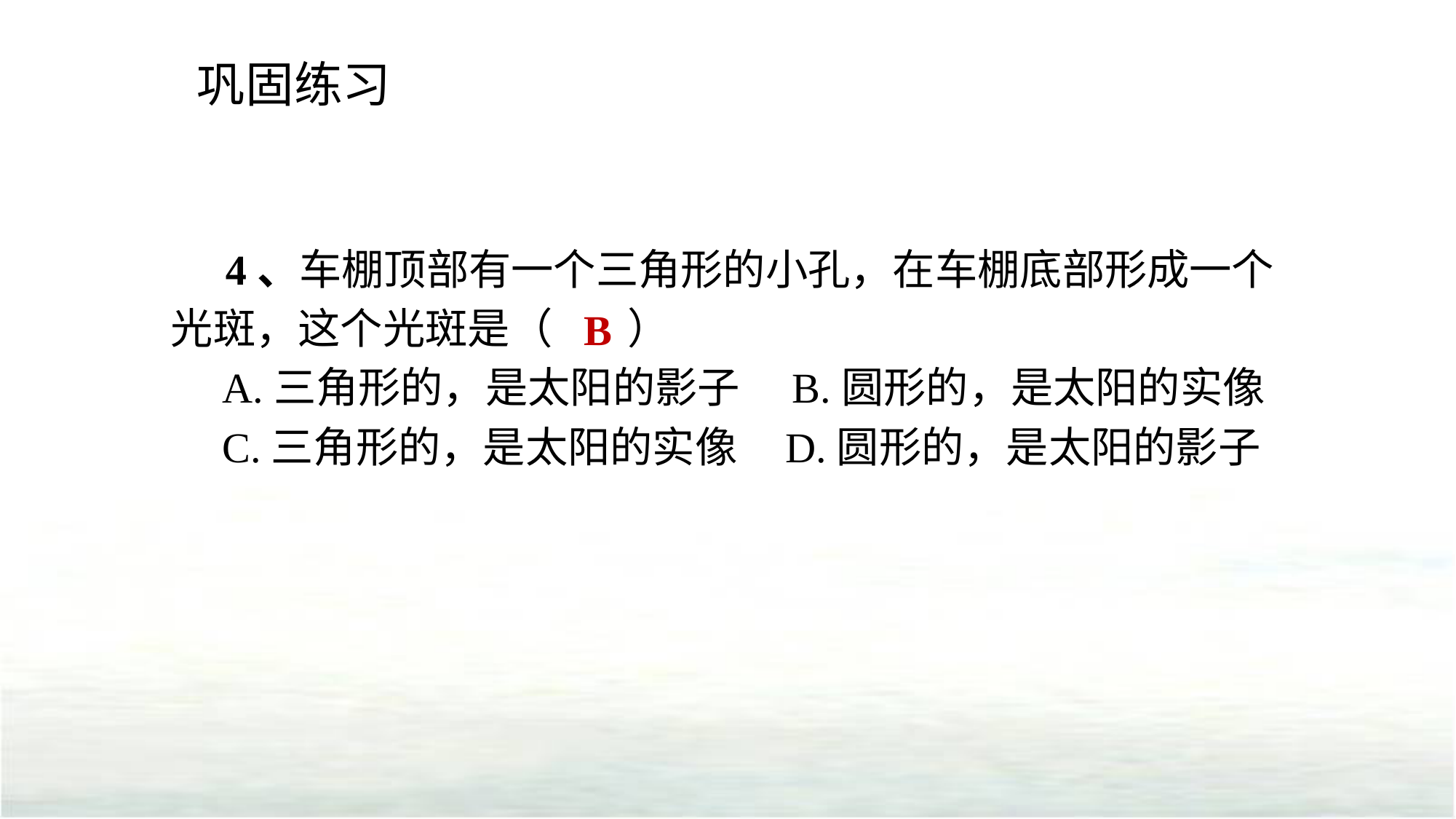

巩固练习
4、车棚顶部有一个三角形的小孔，在车棚底部形成一个光斑，这个光斑是（        ）
  A.三角形的，是太阳的影子　B.圆形的，是太阳的实像
  C.三角形的，是太阳的实像    D.圆形的，是太阳的影子
B